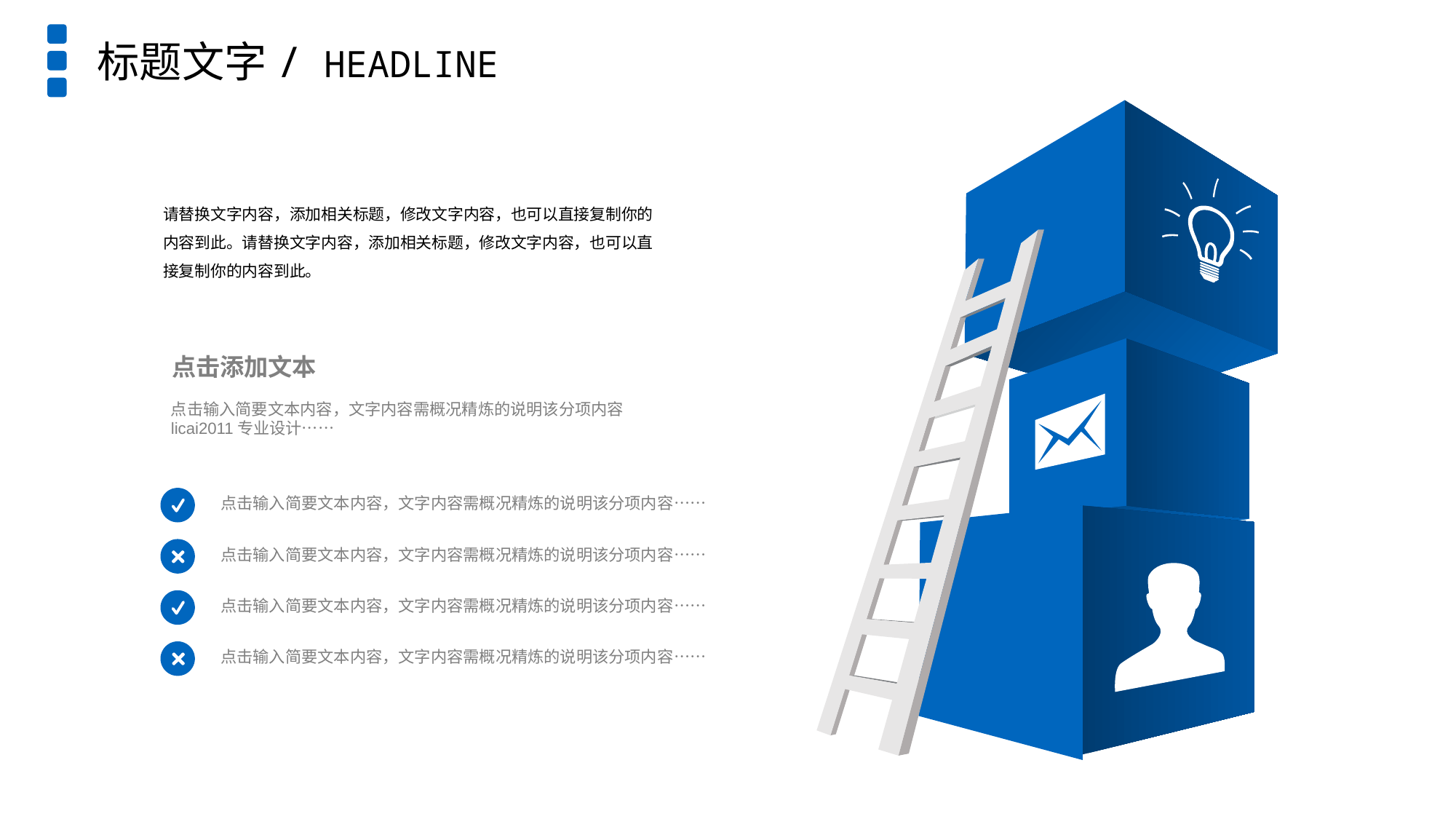

标题文字/ HEADLINE

请替换文字内容，添加相关标题，修改文字内容，也可以直接复制你的内容到此。请替换文字内容，添加相关标题，修改文字内容，也可以直接复制你的内容到此。

点击添加文本
点击输入简要文本内容，文字内容需概况精炼的说明该分项内容licai2011专业设计……
点击输入简要文本内容，文字内容需概况精炼的说明该分项内容……

点击输入简要文本内容，文字内容需概况精炼的说明该分项内容……

点击输入简要文本内容，文字内容需概况精炼的说明该分项内容……

点击输入简要文本内容，文字内容需概况精炼的说明该分项内容……